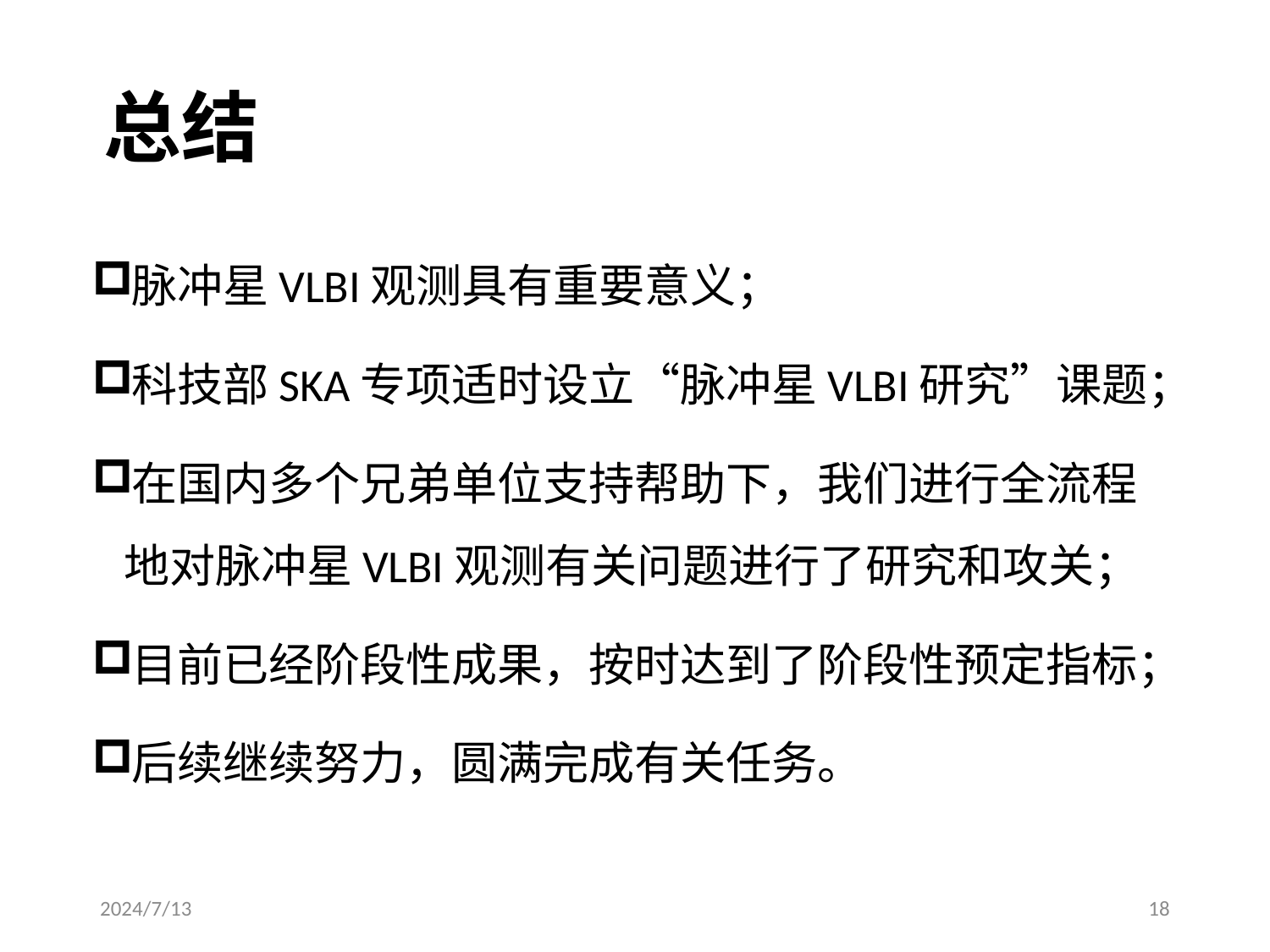

# 总结
脉冲星VLBI观测具有重要意义；
科技部SKA专项适时设立“脉冲星VLBI研究”课题；
在国内多个兄弟单位支持帮助下，我们进行全流程地对脉冲星VLBI观测有关问题进行了研究和攻关；
目前已经阶段性成果，按时达到了阶段性预定指标；
后续继续努力，圆满完成有关任务。
2024/7/13
18